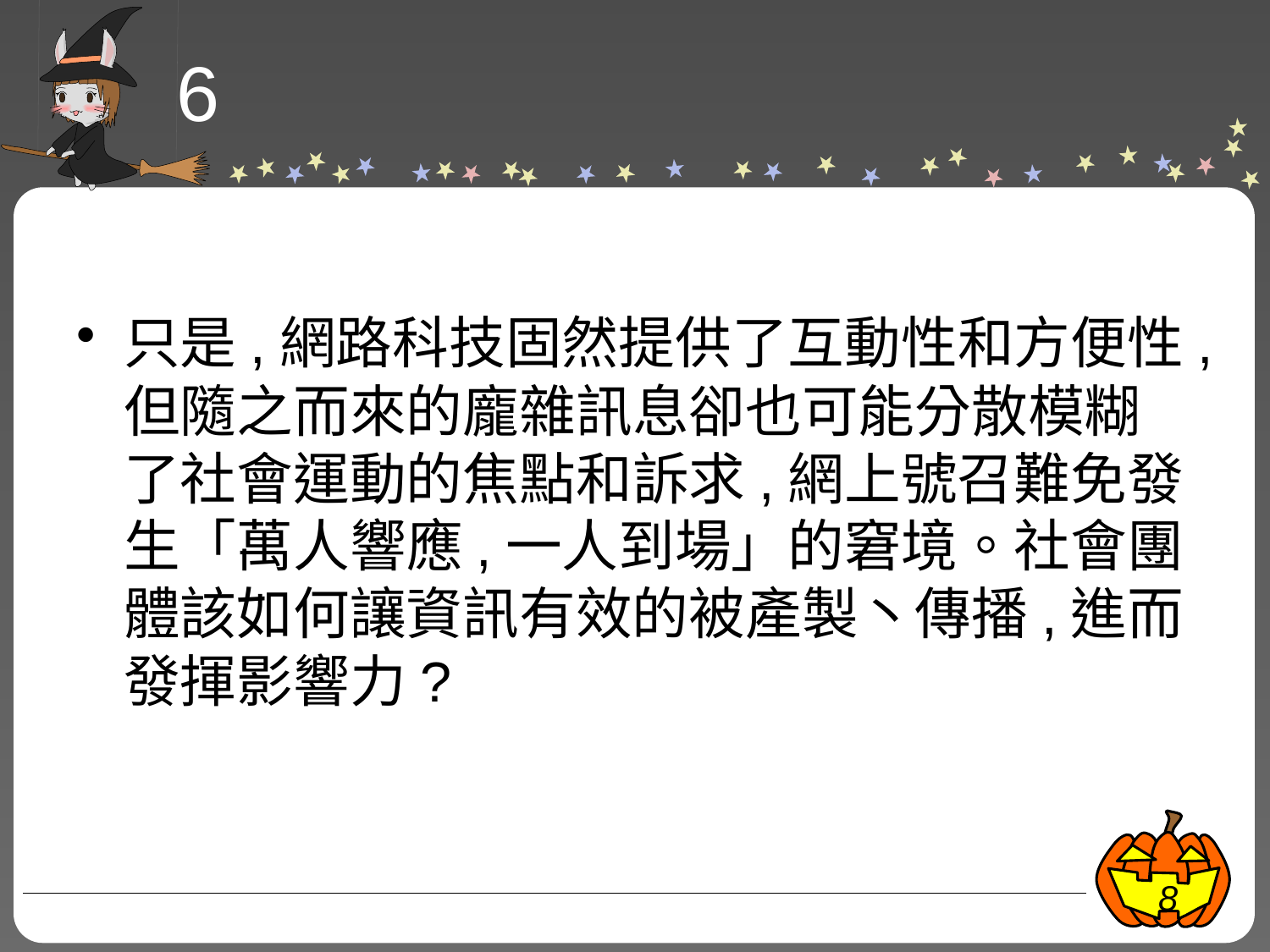

# 6

只是,網路科技固然提供了互動性和方便性,但隨之而來的龐雜訊息卻也可能分散模糊了社會運動的焦點和訴求,網上號召難免發生「萬人響應,一人到場」的窘境。社會團體該如何讓資訊有效的被產製丶傳播,進而發揮影響力?
8